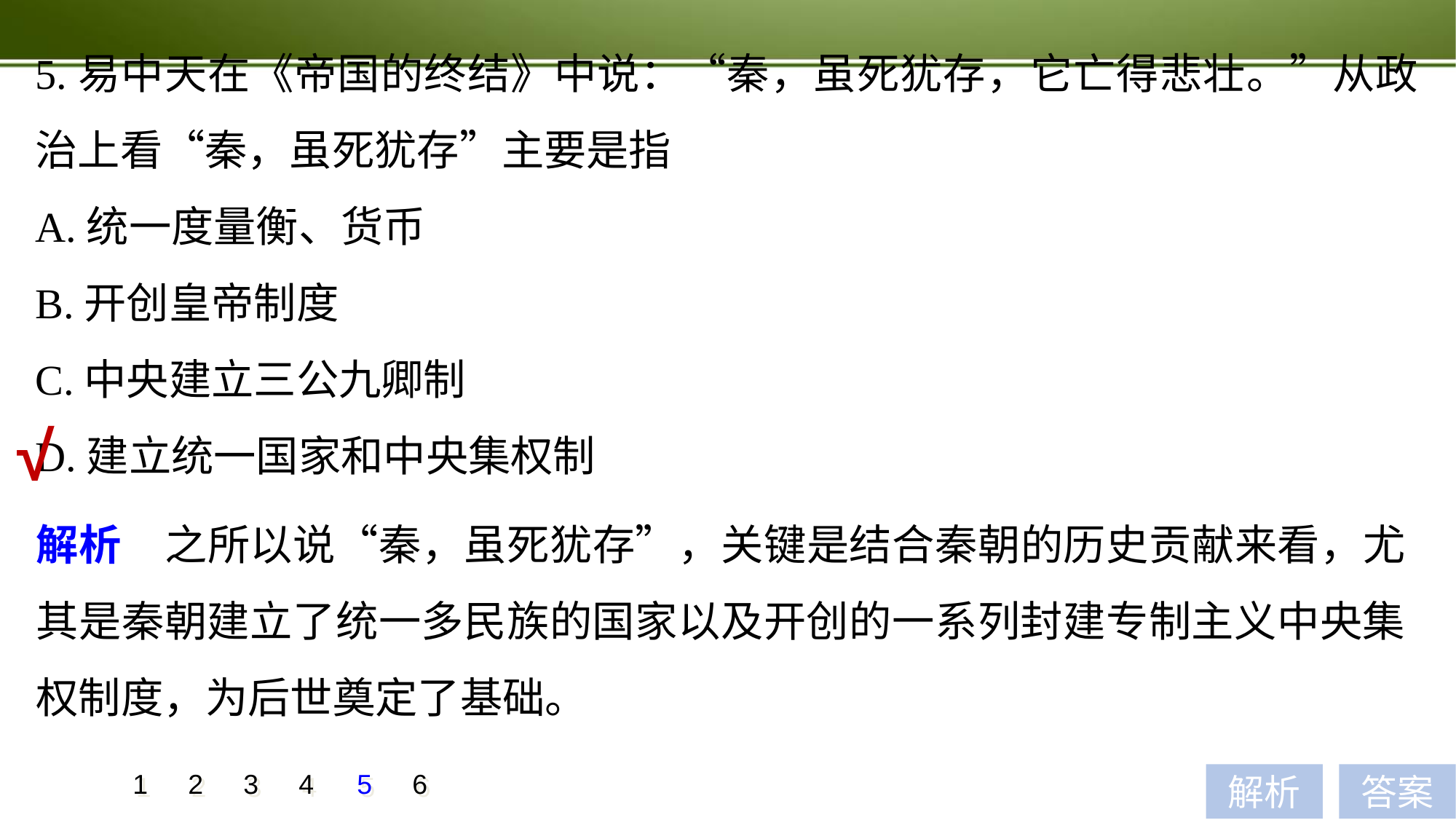

5.易中天在《帝国的终结》中说：“秦，虽死犹存，它亡得悲壮。”从政治上看“秦，虽死犹存”主要是指
A.统一度量衡、货币
B.开创皇帝制度
C.中央建立三公九卿制
D.建立统一国家和中央集权制
√
解析　之所以说“秦，虽死犹存”，关键是结合秦朝的历史贡献来看，尤其是秦朝建立了统一多民族的国家以及开创的一系列封建专制主义中央集权制度，为后世奠定了基础。
1
2
3
4
5
6
解析
答案